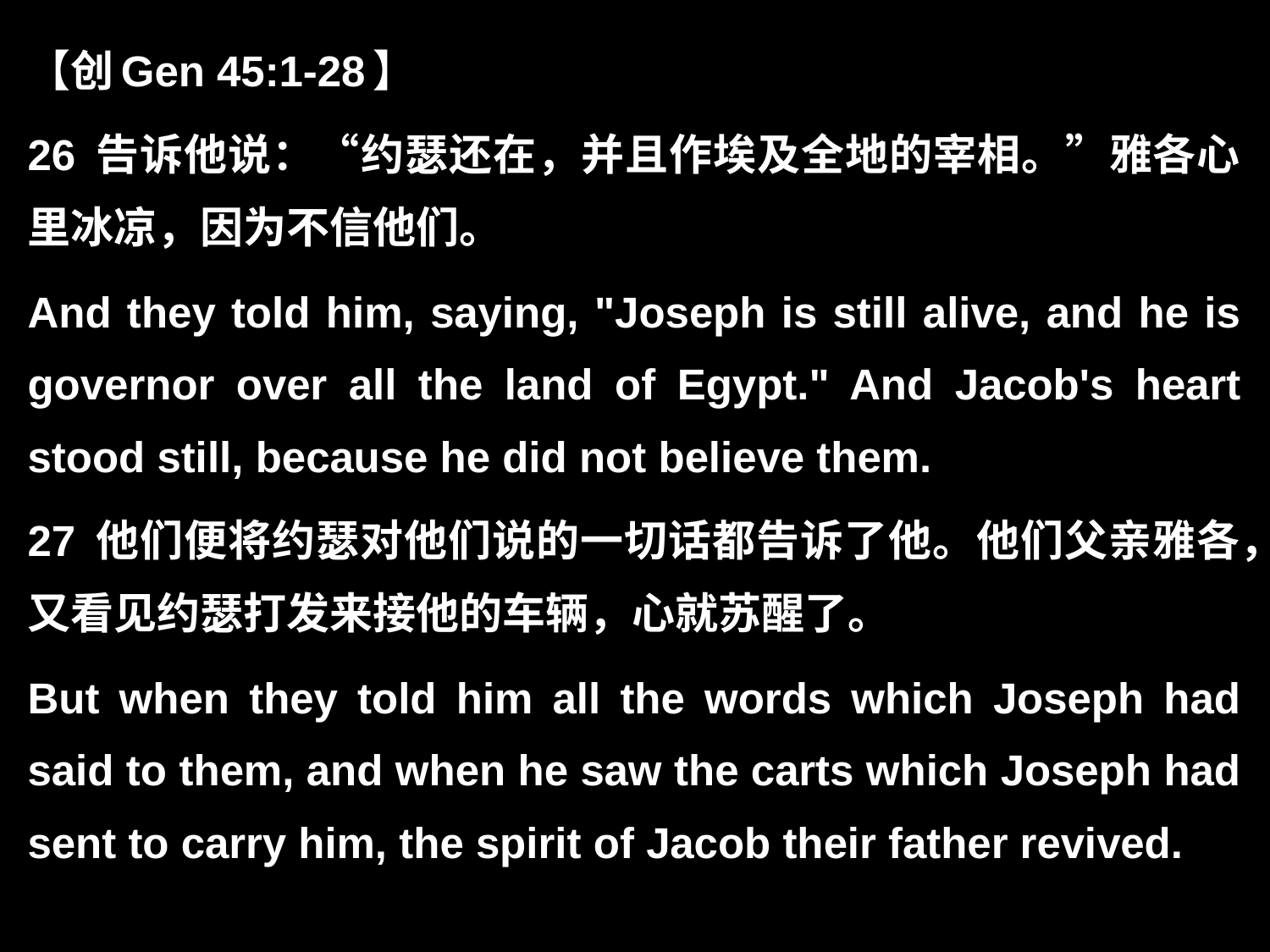

【创Gen 45:1-28】
26 告诉他说：“约瑟还在，并且作埃及全地的宰相。”雅各心里冰凉，因为不信他们。
And they told him, saying, "Joseph is still alive, and he is governor over all the land of Egypt." And Jacob's heart stood still, because he did not believe them.
27 他们便将约瑟对他们说的一切话都告诉了他。他们父亲雅各，又看见约瑟打发来接他的车辆，心就苏醒了。
But when they told him all the words which Joseph had said to them, and when he saw the carts which Joseph had sent to carry him, the spirit of Jacob their father revived.